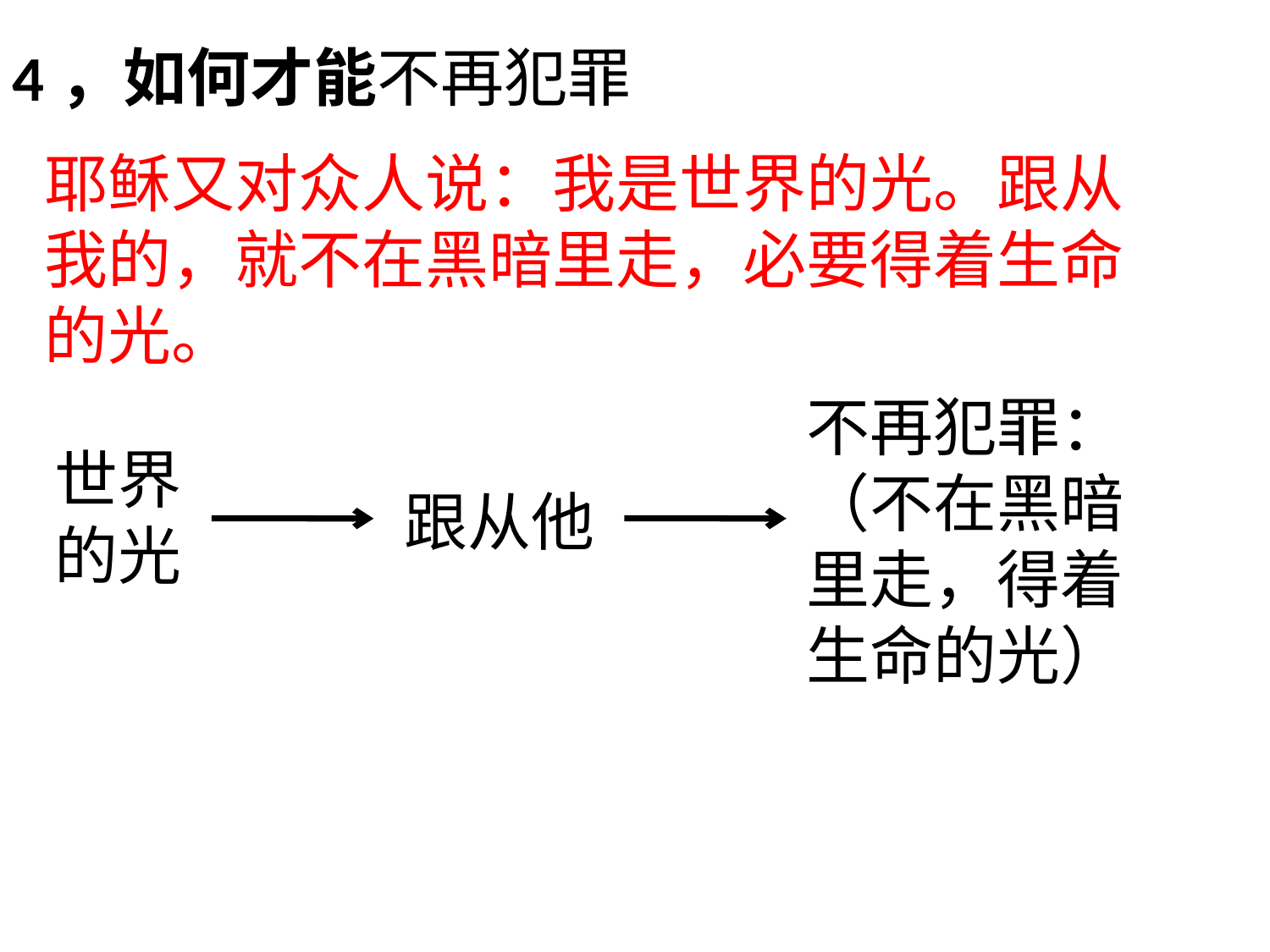

4，如何才能不再犯罪
耶稣又对众人说：我是世界的光。跟从我的，就不在黑暗里走，必要得着生命的光。
不再犯罪：（不在黑暗里走，得着生命的光）
世界的光
跟从他